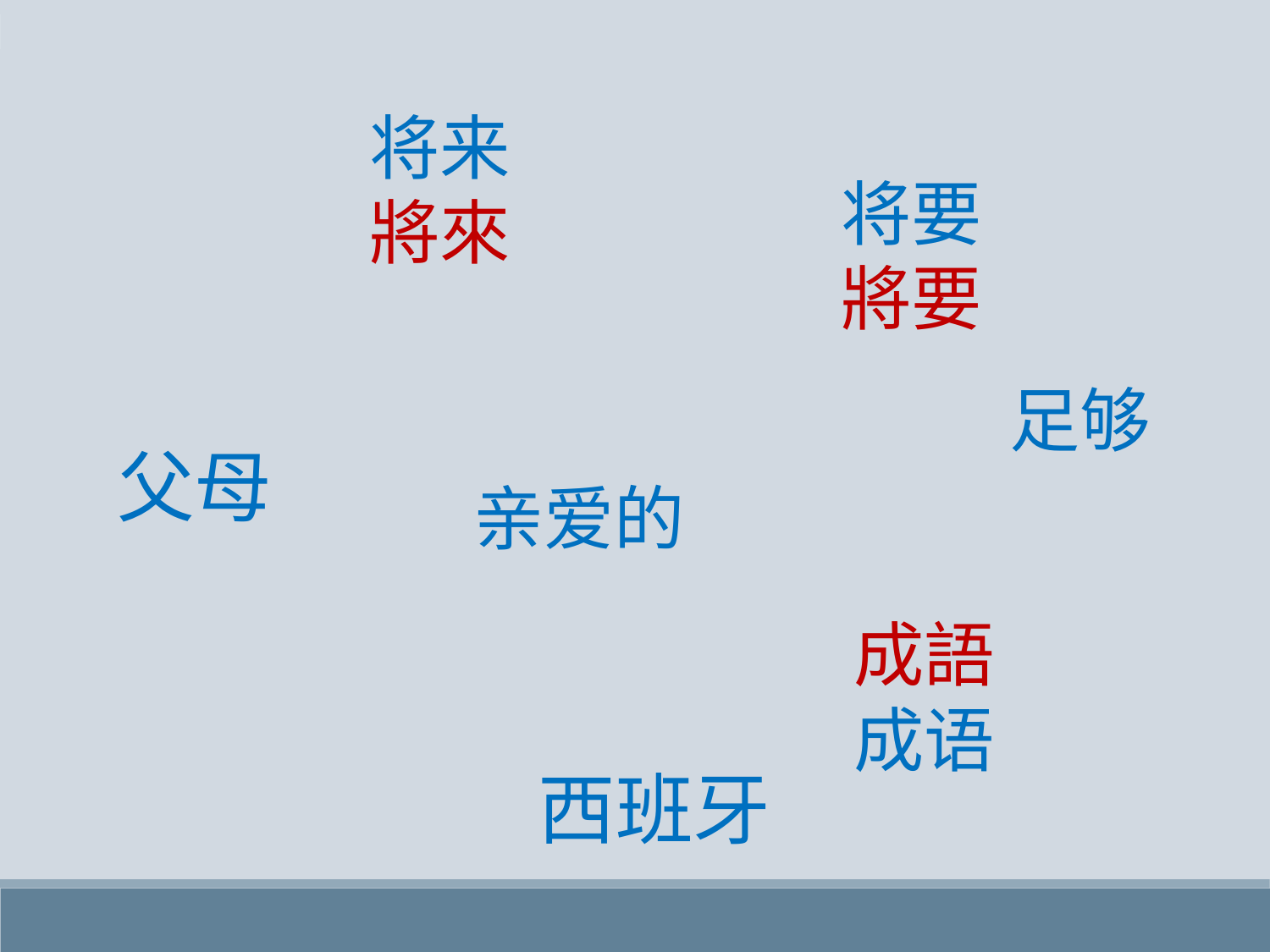

将来
將來
将要
將要
足够
父母
亲爱的
成語
成语
西班牙